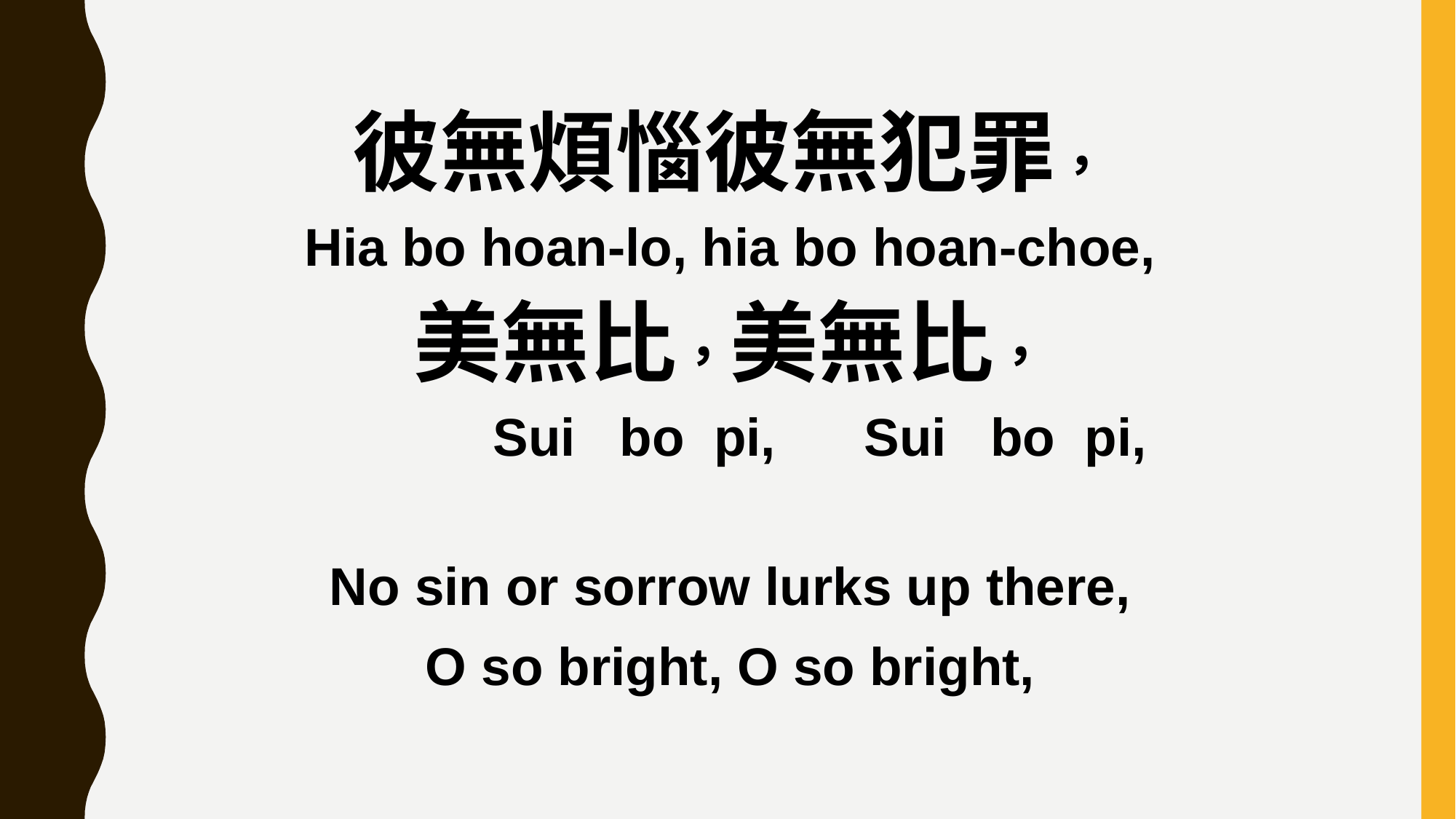

彼無煩惱彼無犯罪，
Hia bo hoan-lo, hia bo hoan-choe,
美無比，美無比，
                    Sui   bo  pi,      Sui   bo  pi,

No sin or sorrow lurks up there,
O so bright, O so bright,